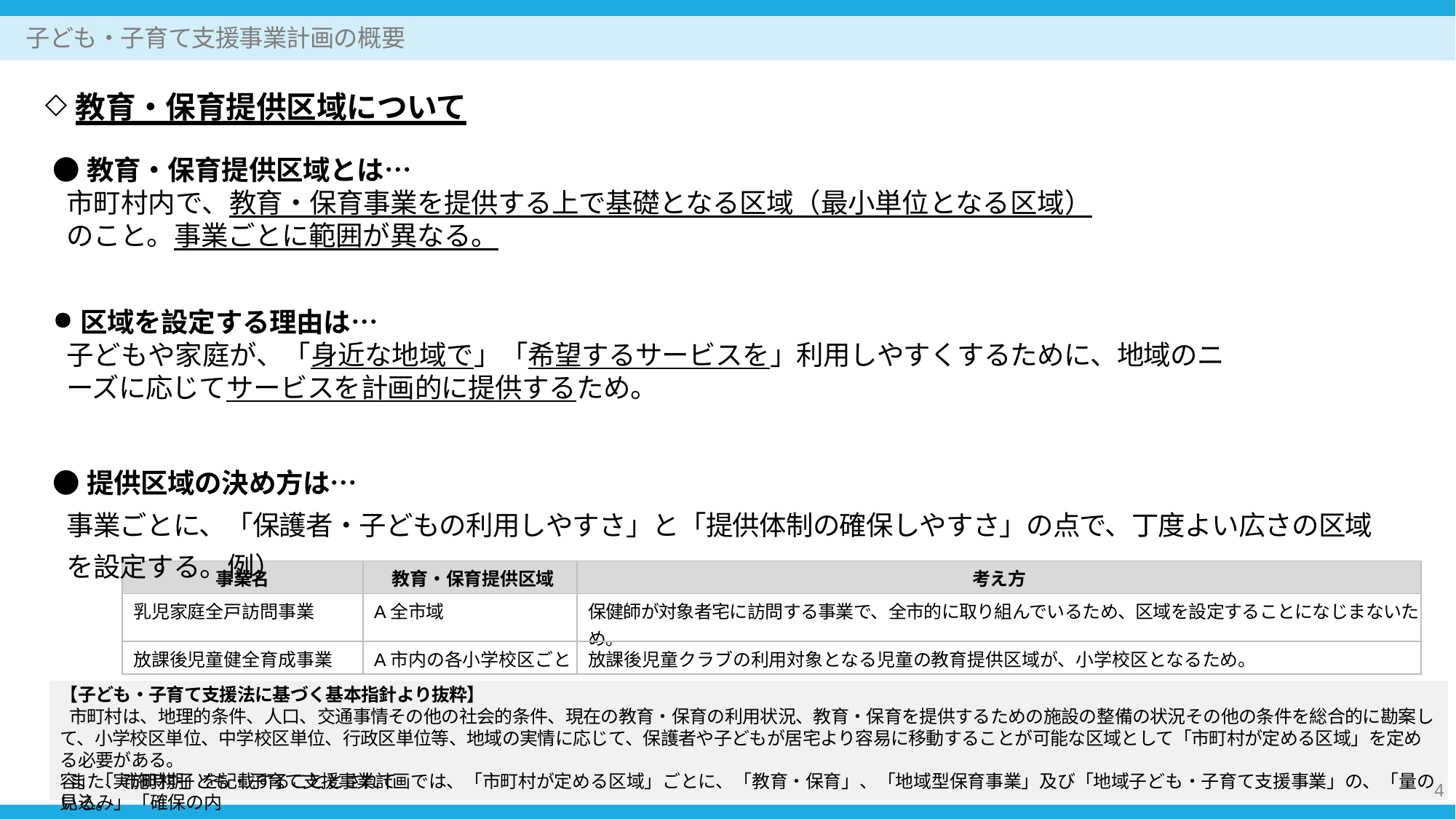

子ども・子育て支援事業計画の概要

教育・保育提供区域について
●教育・保育提供区域とは…
市町村内で、教育・保育事業を提供する上で基礎となる区域（最小単位となる区域）のこと。事業ごとに範囲が異なる。

区域を設定する理由は…
子どもや家庭が、「身近な地域で」「希望するサービスを」利用しやすくするために、地域のニーズに応じてサービスを計画的に提供するため。

●提供区域の決め方は…
事業ごとに、「保護者・子どもの利用しやすさ」と「提供体制の確保しやすさ」の点で、丁度よい広さの区域を設定する。例）
| 事業名 | 教育・保育提供区域 | 考え方 |
| --- | --- | --- |
| 乳児家庭全戸訪問事業 | A全市域 | 保健師が対象者宅に訪問する事業で、全市的に取り組んでいるため、区域を設定することになじまないため。 |
| 放課後児童健全育成事業 | A市内の各小学校区ごと | 放課後児童クラブの利用対象となる児童の教育提供区域が、小学校区となるため。 |

【子ども・子育て支援法に基づく基本指針より抜粋】
市町村は、地理的条件、人口、交通事情その他の社会的条件、現在の教育・保育の利用状況、教育・保育を提供するための施設の整備の状況その他の条件を総合的に勘案して、小学校区単位、中学校区単位、行政区単位等、地域の実情に応じて、保護者や子どもが居宅より容易に移動することが可能な区域として「市町村が定める区域」を定める必要がある。
また、市町村子ども・子育て支援事業計画では、「市町村が定める区域」ごとに、「教育・保育」、「地域型保育事業」及び「地域子ども・子育て支援事業」の、「量の見込み」「確保の内
容」「実施時期」を記載することとされている。
4